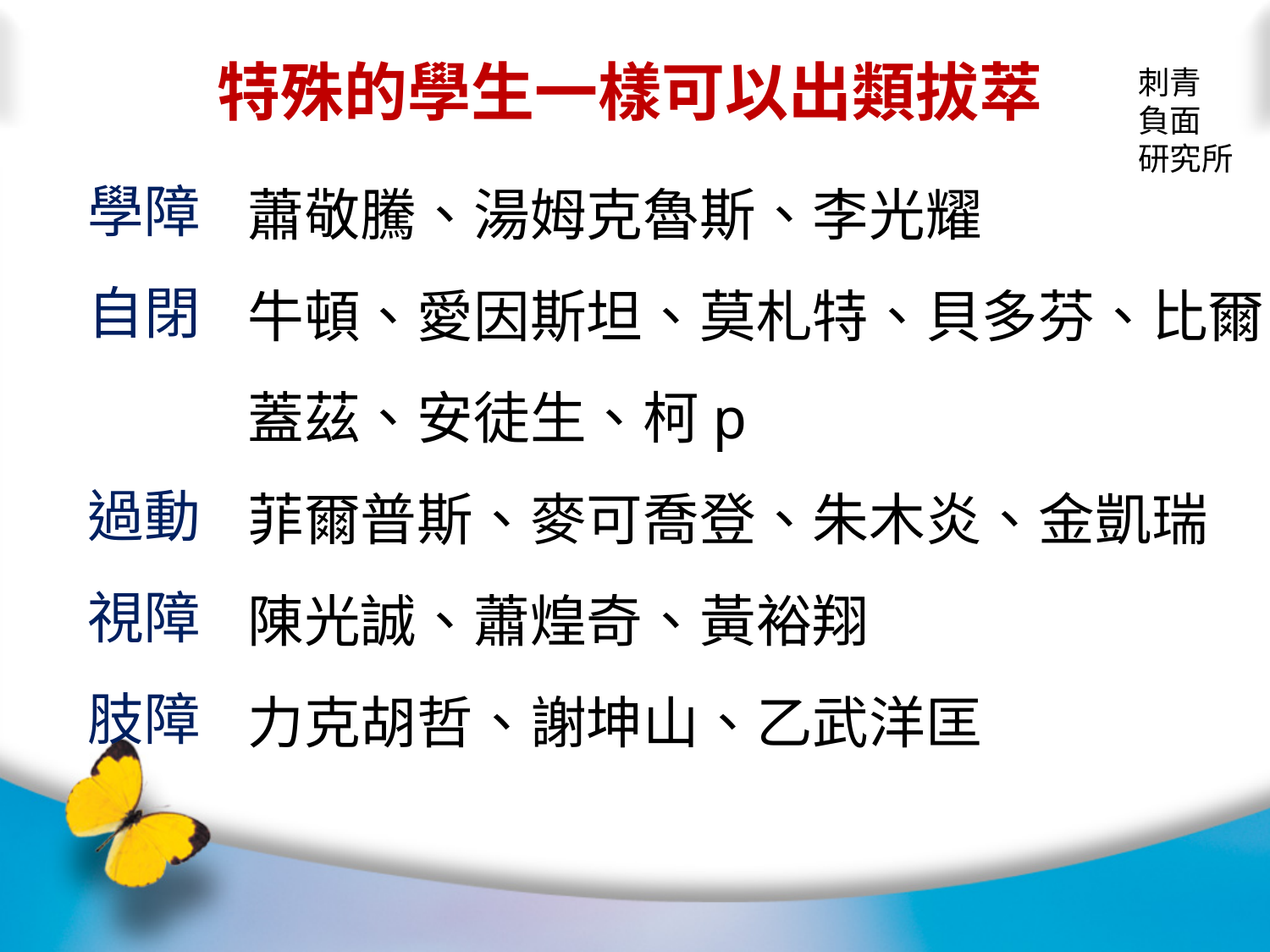

特殊的學生一樣可以出類拔萃
刺青
負面
研究所
學障
自閉

過動
視障
肢障
蕭敬騰、湯姆克魯斯、李光耀
牛頓、愛因斯坦、莫札特、貝多芬、比爾蓋茲、安徒生、柯p
菲爾普斯、麥可喬登、朱木炎、金凱瑞
陳光誠、蕭煌奇、黃裕翔
力克胡哲、謝坤山、乙武洋匡